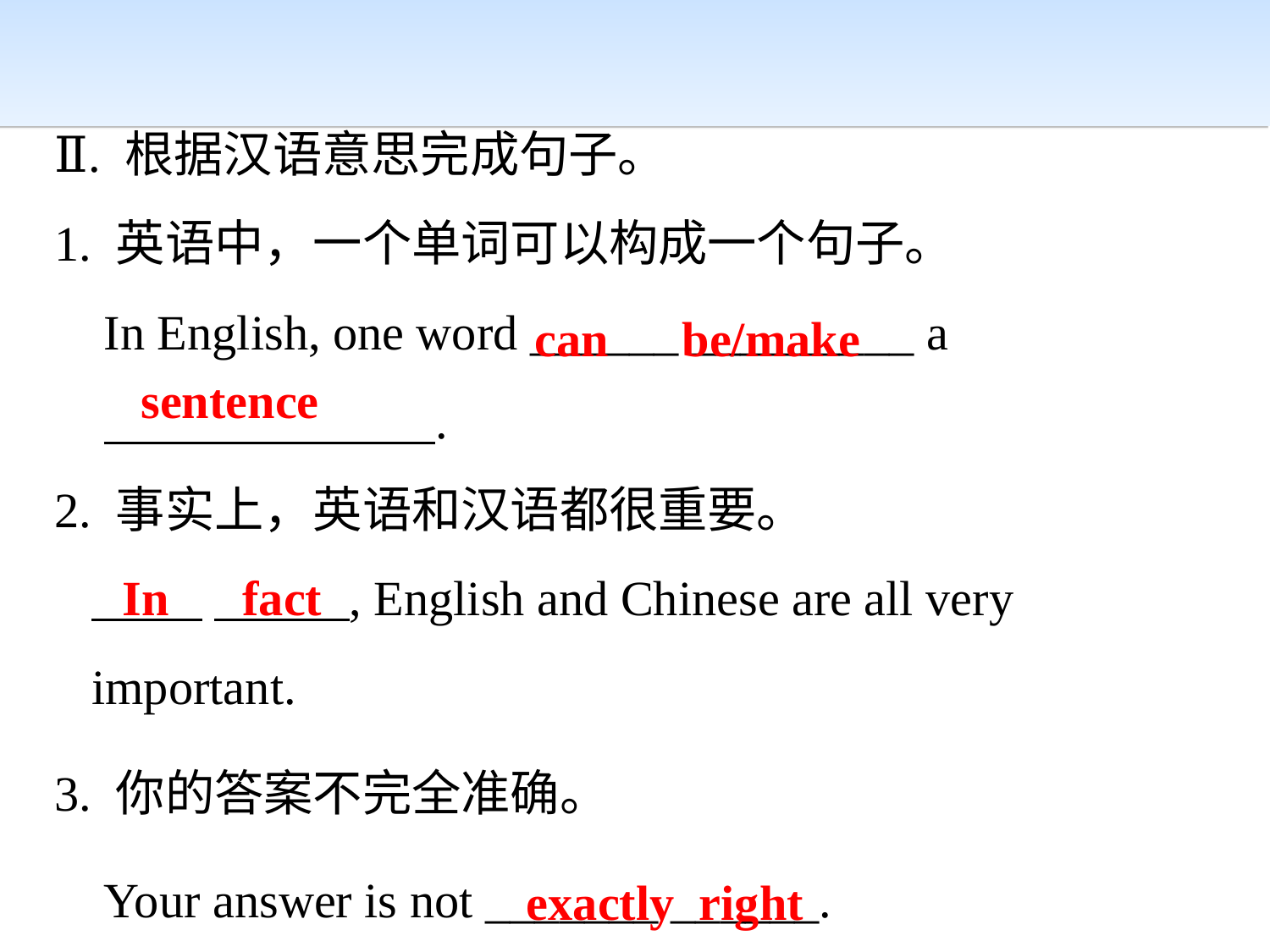

Ⅱ. 根据汉语意思完成句子。
1. 英语中，一个单词可以构成一个句子。
    In English, one word ______ _________ a
                               .
2. 事实上，英语和汉语都很重要。
                        , English and Chinese are all very
   important.
3. 你的答案不完全准确。
    Your answer is not _______ ______.
can      be/make
sentence
In      fact
exactly  right